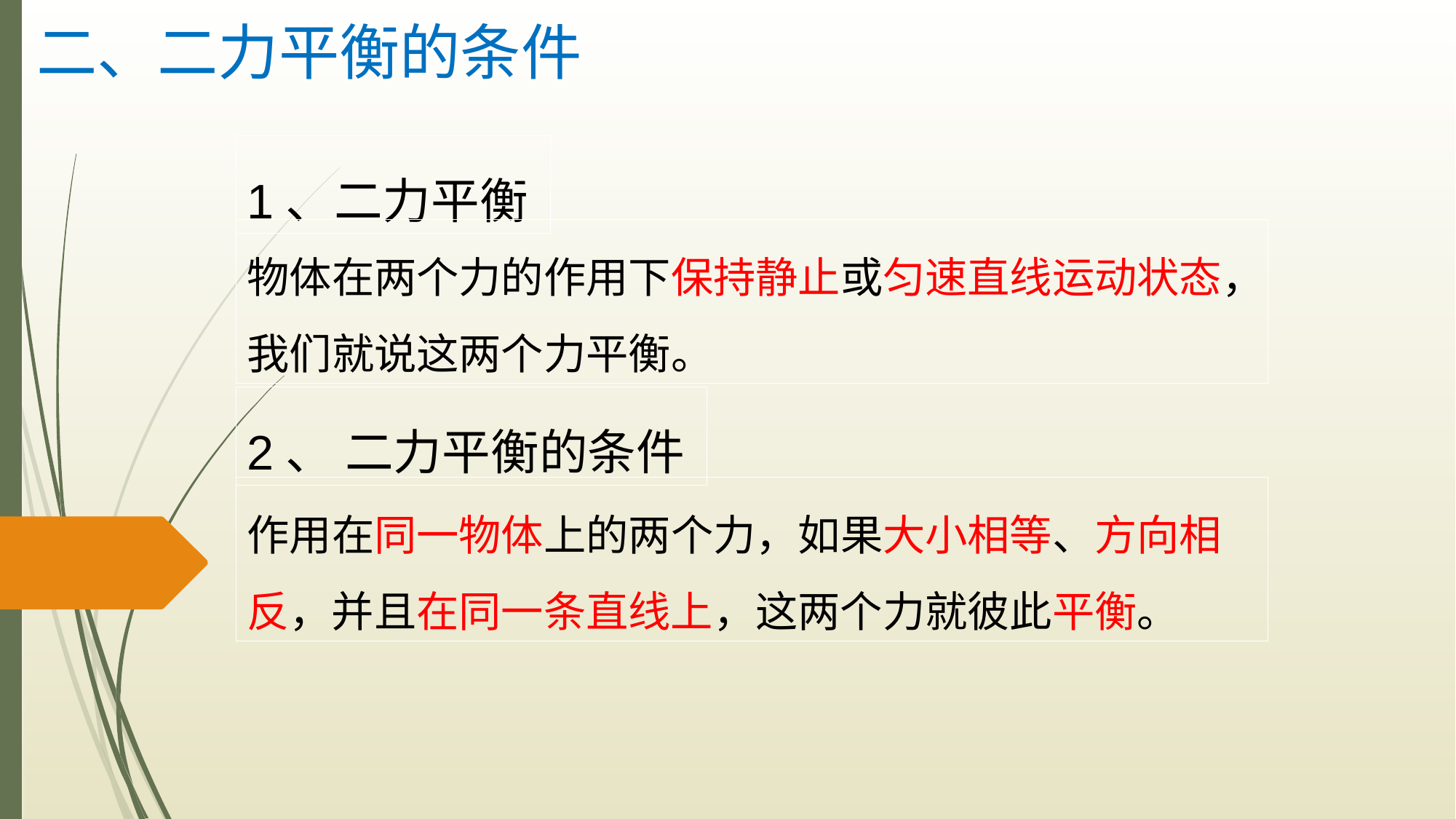

二、二力平衡的条件
1、二力平衡
物体在两个力的作用下保持静止或匀速直线运动状态，我们就说这两个力平衡。
2、 二力平衡的条件
作用在同一物体上的两个力，如果大小相等、方向相反，并且在同一条直线上，这两个力就彼此平衡。